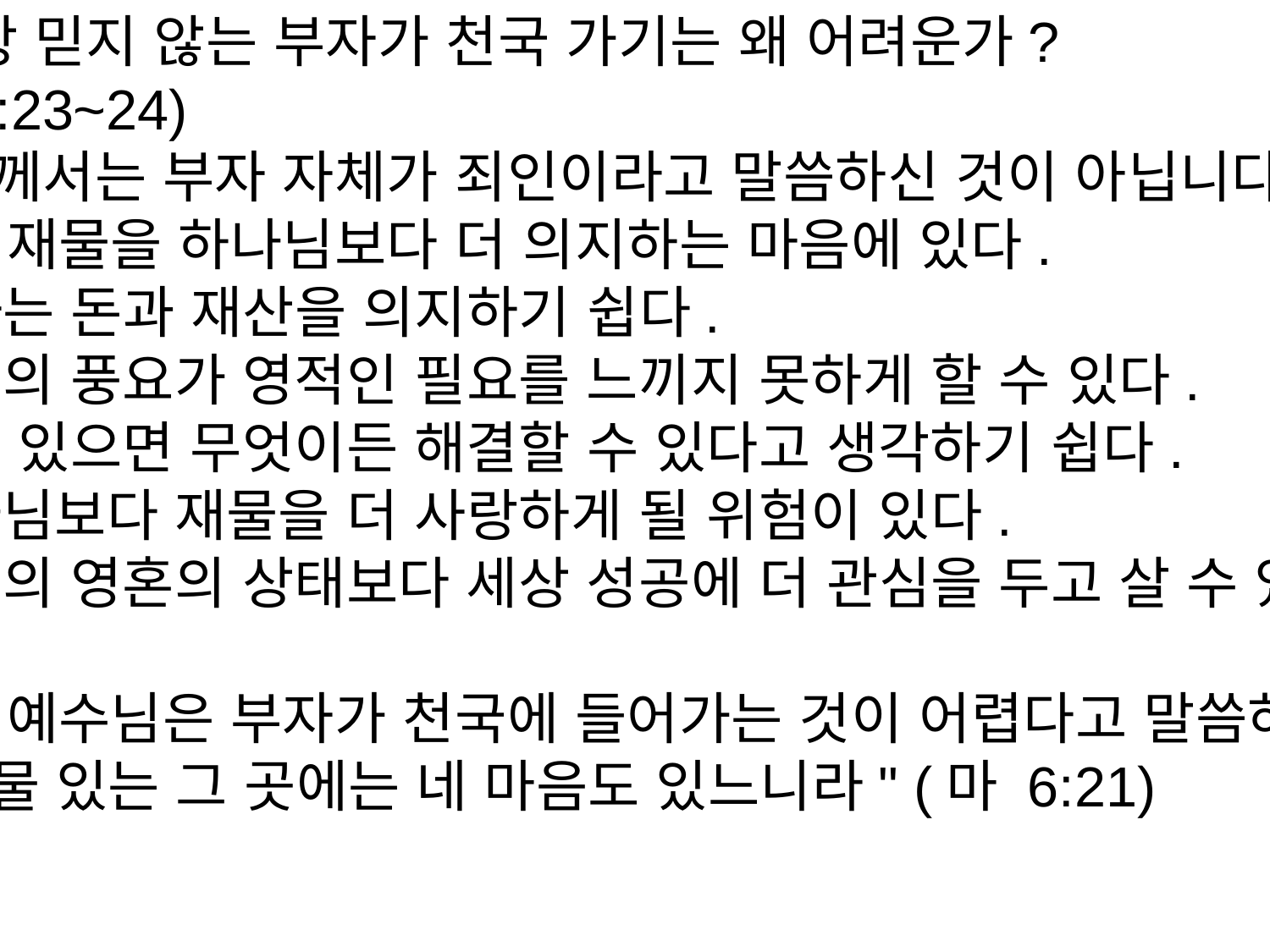

3) 세상 믿지 않는 부자가 천국 가기는 왜 어려운가?
(마19:23~24)
예수님께서는 부자 자체가 죄인이라고 말씀하신 것이 아닙니다. 문제는 재물을 하나님보다 더 의지하는 마음에 있다.
☛부자는 돈과 재산을 의지하기 쉽다.
1)물질의 풍요가 영적인 필요를 느끼지 못하게 할 수 있다.
2)돈이 있으면 무엇이든 해결할 수 있다고 생각하기 쉽다.
3)하나님보다 재물을 더 사랑하게 될 위험이 있다.
4)자신의 영혼의 상태보다 세상 성공에 더 관심을 두고 살 수 있다.

그래서 예수님은 부자가 천국에 들어가는 것이 어렵다고 말씀하셨다.
"네 보물 있는 그 곳에는 네 마음도 있느니라" (마 6:21)